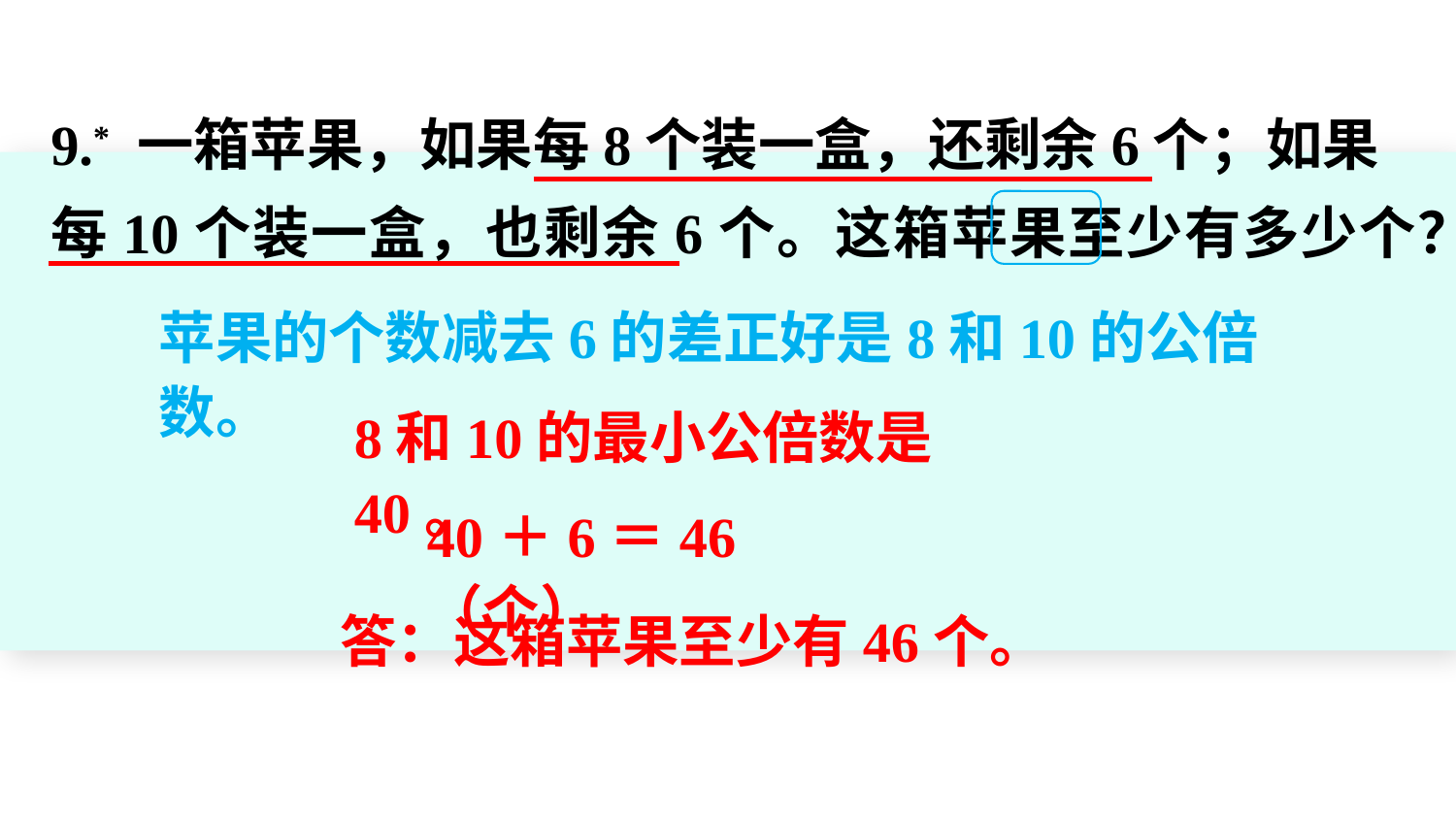

9.* 一箱苹果，如果每8个装一盒，还剩余6个；如果
每10个装一盒，也剩余6个。这箱苹果至少有多少个？

苹果的个数减去6的差正好是8和10的公倍数。
8和10的最小公倍数是40。
40＋6＝46（个）
答：这箱苹果至少有46个。